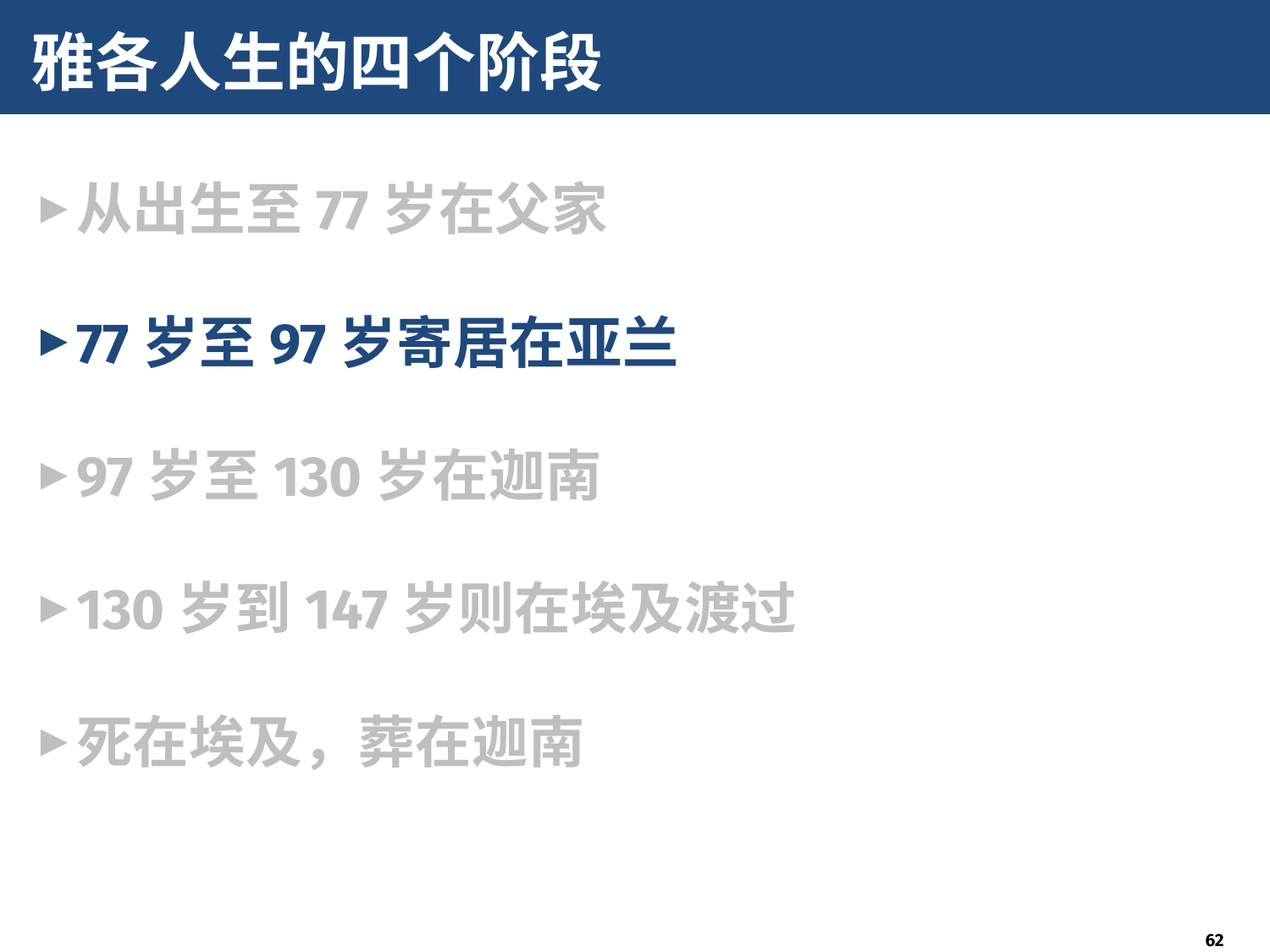

# 雅各人生的四个阶段
从出生至77岁在父家
77岁至97岁寄居在亚兰
97岁至130岁在迦南
130岁到147岁则在埃及渡过
死在埃及，葬在迦南